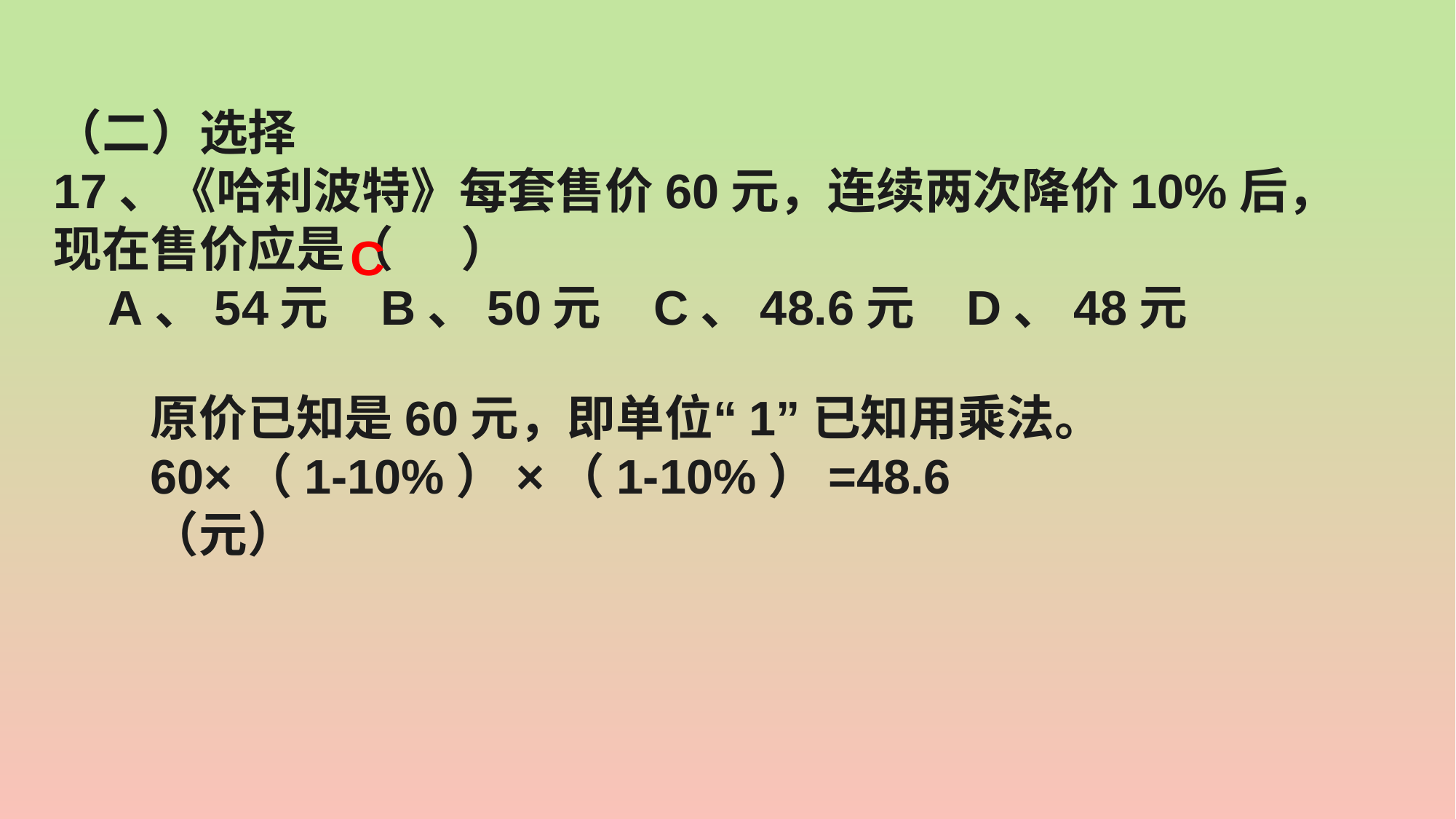

（二）选择
17、《哈利波特》每套售价60元，连续两次降价10%后，现在售价应是（     ）
    A、54元   B、50元   C、48.6元   D、48元
C
原价已知是60元，即单位“1”已知用乘法。
60×（1-10%）×（1-10%）=48.6（元）